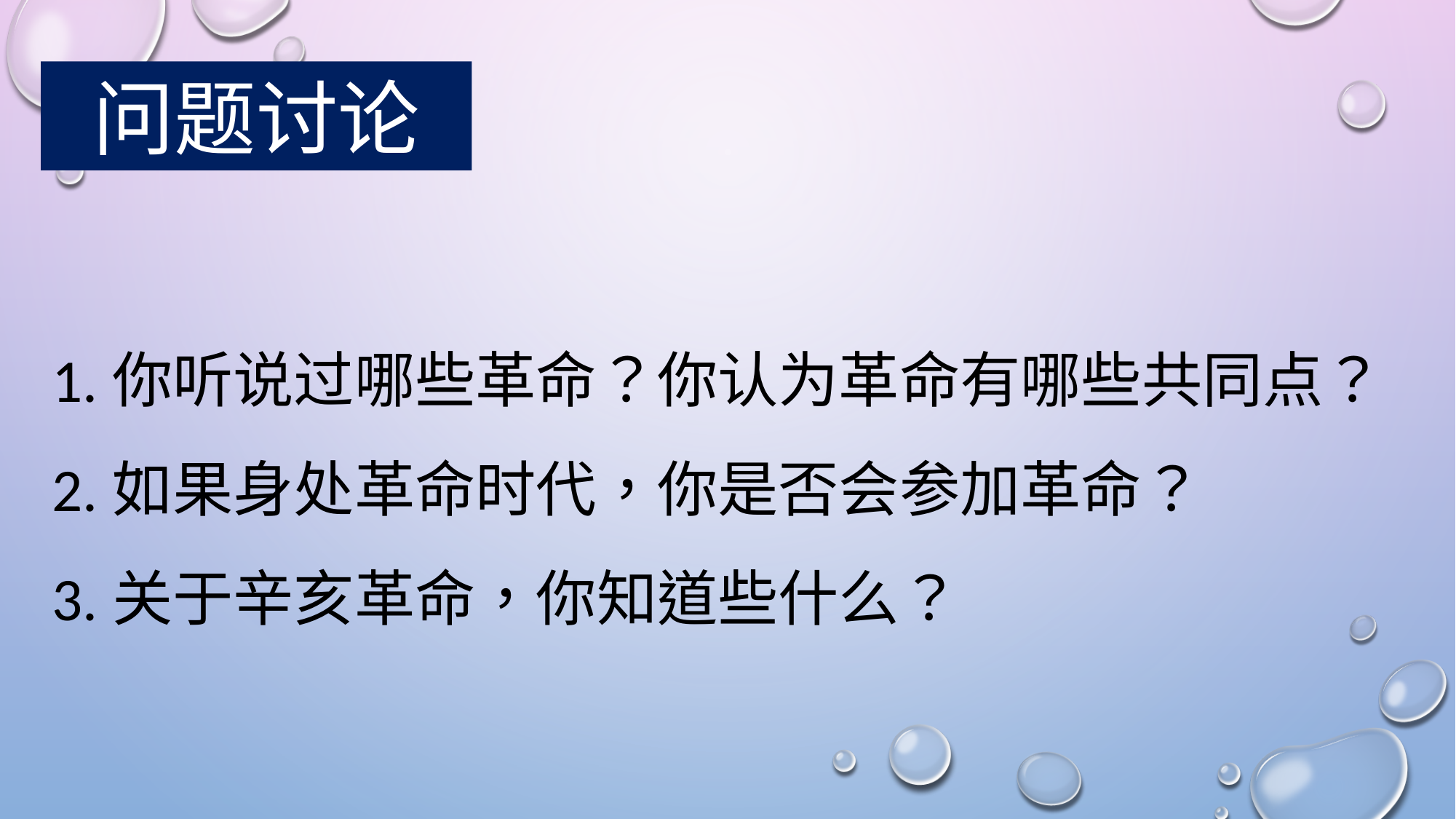

问题讨论
1.你听说过哪些革命？你认为革命有哪些共同点？
2.如果身处革命时代，你是否会参加革命？
3.关于辛亥革命，你知道些什么？